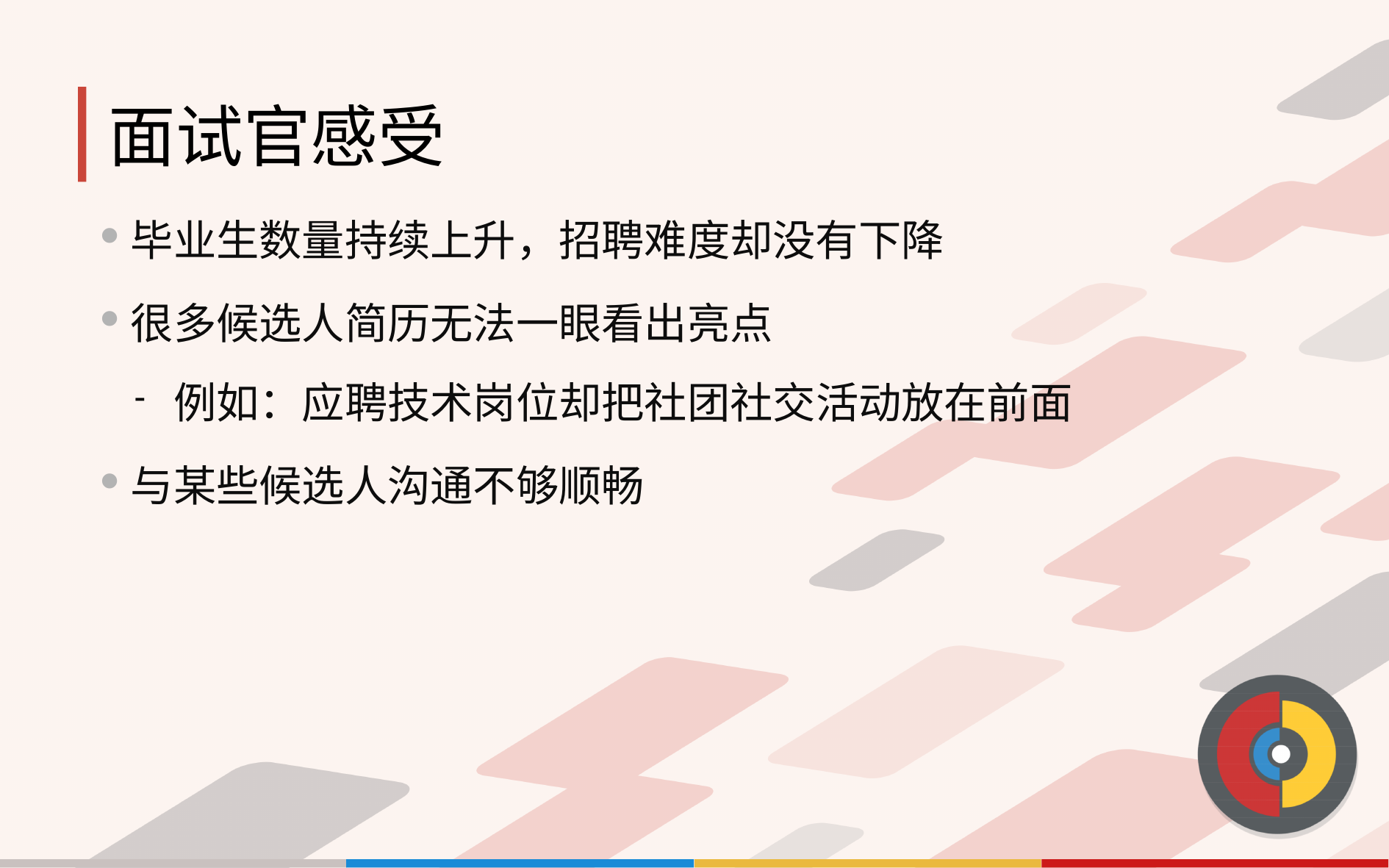

# 面试官感受
毕业生数量持续上升，招聘难度却没有下降
很多候选人简历无法一眼看出亮点
例如：应聘技术岗位却把社团社交活动放在前面
与某些候选人沟通不够顺畅